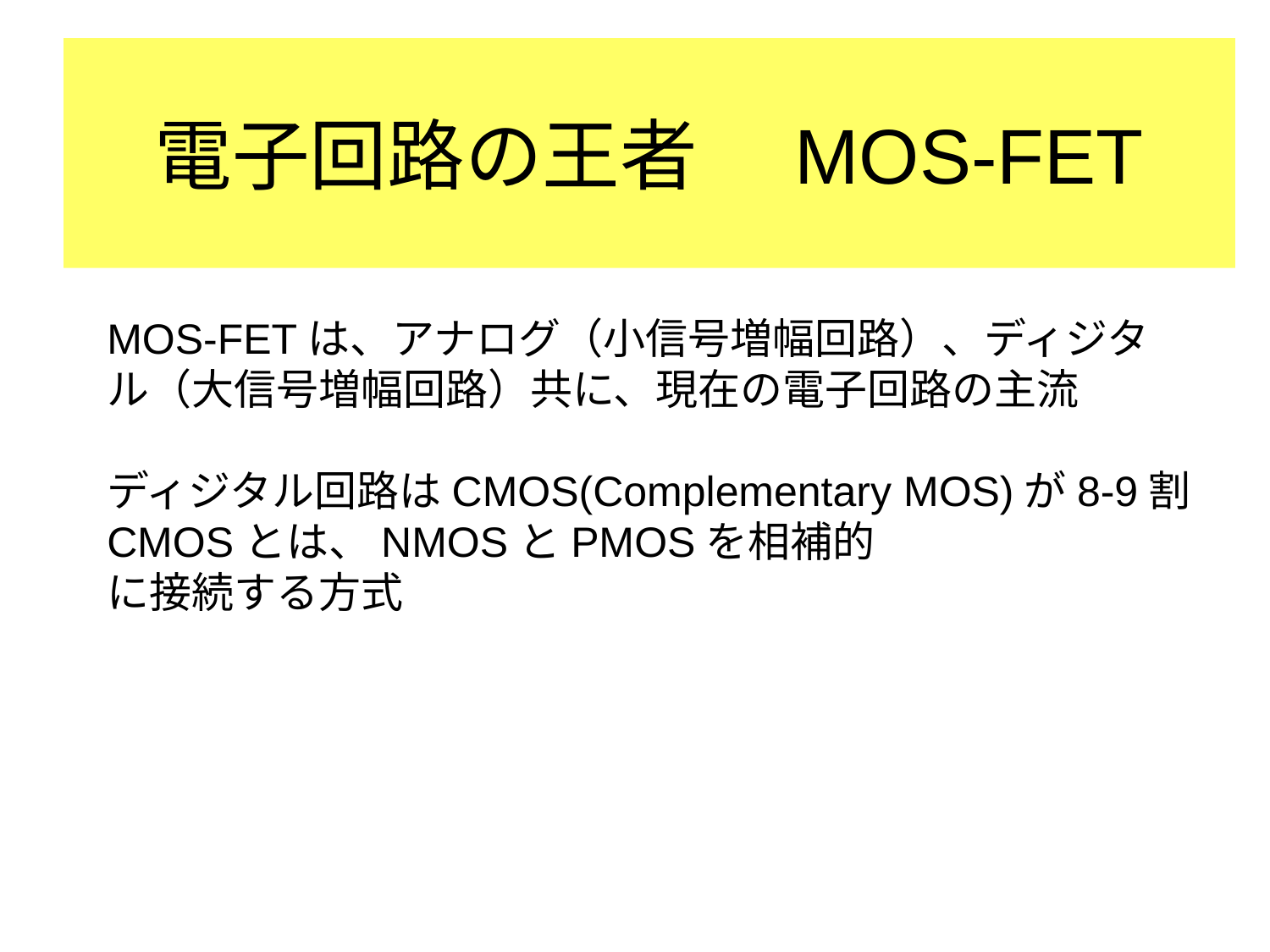

# 電子回路の王者　MOS-FET
MOS-FETは、アナログ（小信号増幅回路）、ディジタル（大信号増幅回路）共に、現在の電子回路の主流

ディジタル回路はCMOS(Complementary MOS)が8-9割
CMOSとは、NMOSとPMOSを相補的
に接続する方式